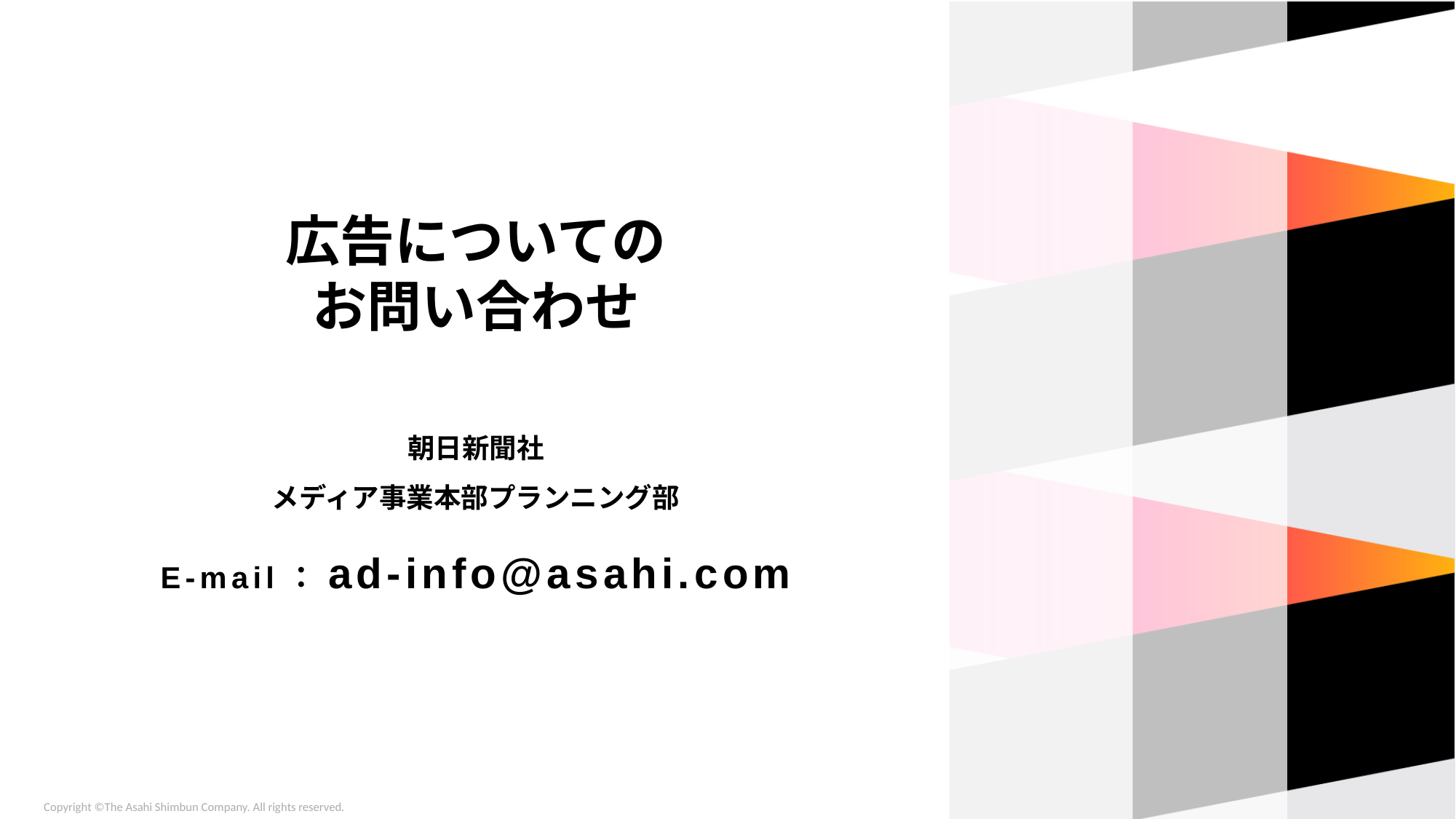

# 広告についての お問い合わせ
朝日新聞社
メディア事業本部プランニング部

E-mail：ad-info@asahi.com